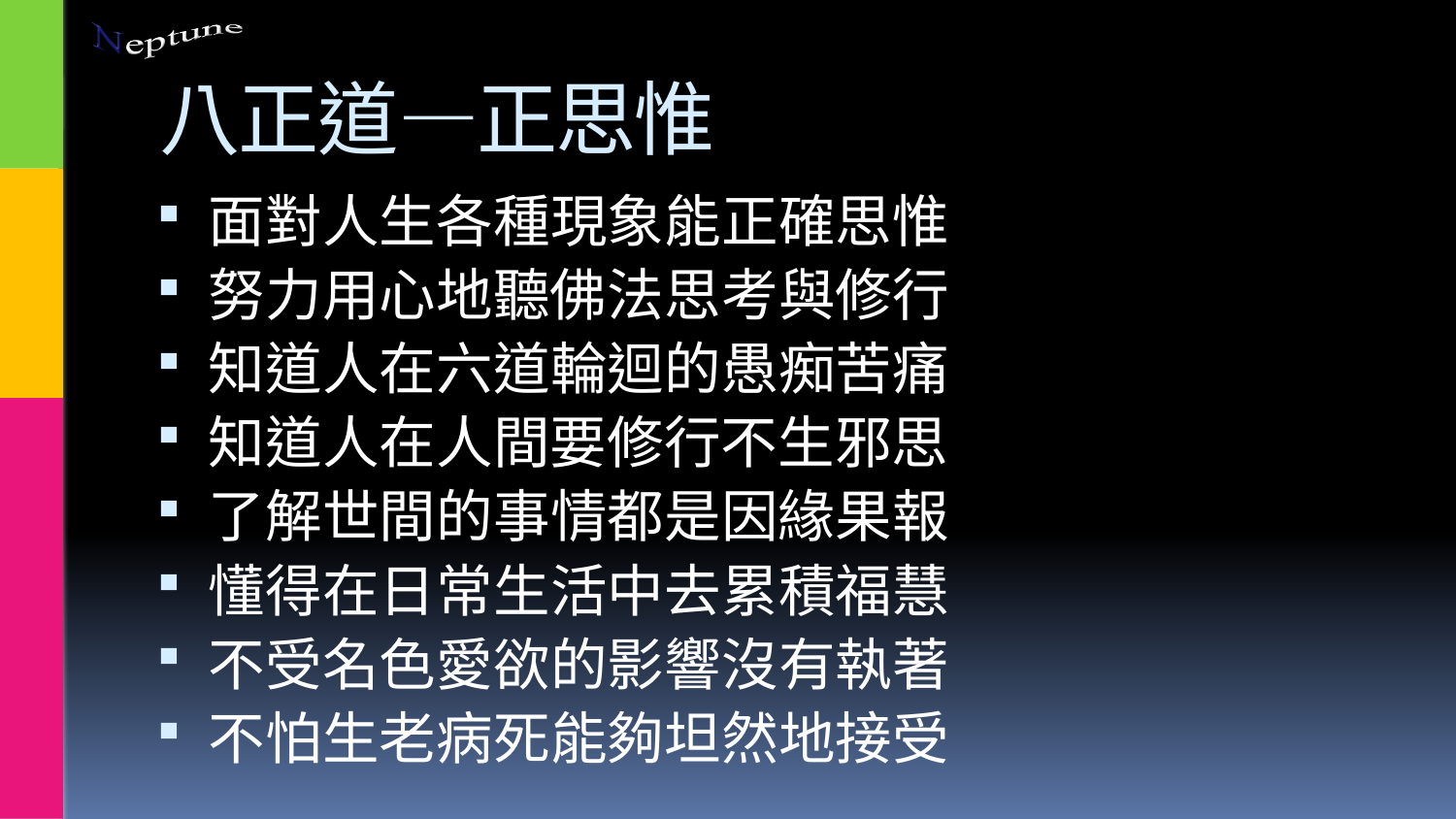

# 八正道—正思惟
面對人生各種現象能正確思惟
努力用心地聽佛法思考與修行
知道人在六道輪迴的愚痴苦痛
知道人在人間要修行不生邪思
了解世間的事情都是因緣果報
懂得在日常生活中去累積福慧
不受名色愛欲的影響沒有執著
不怕生老病死能夠坦然地接受